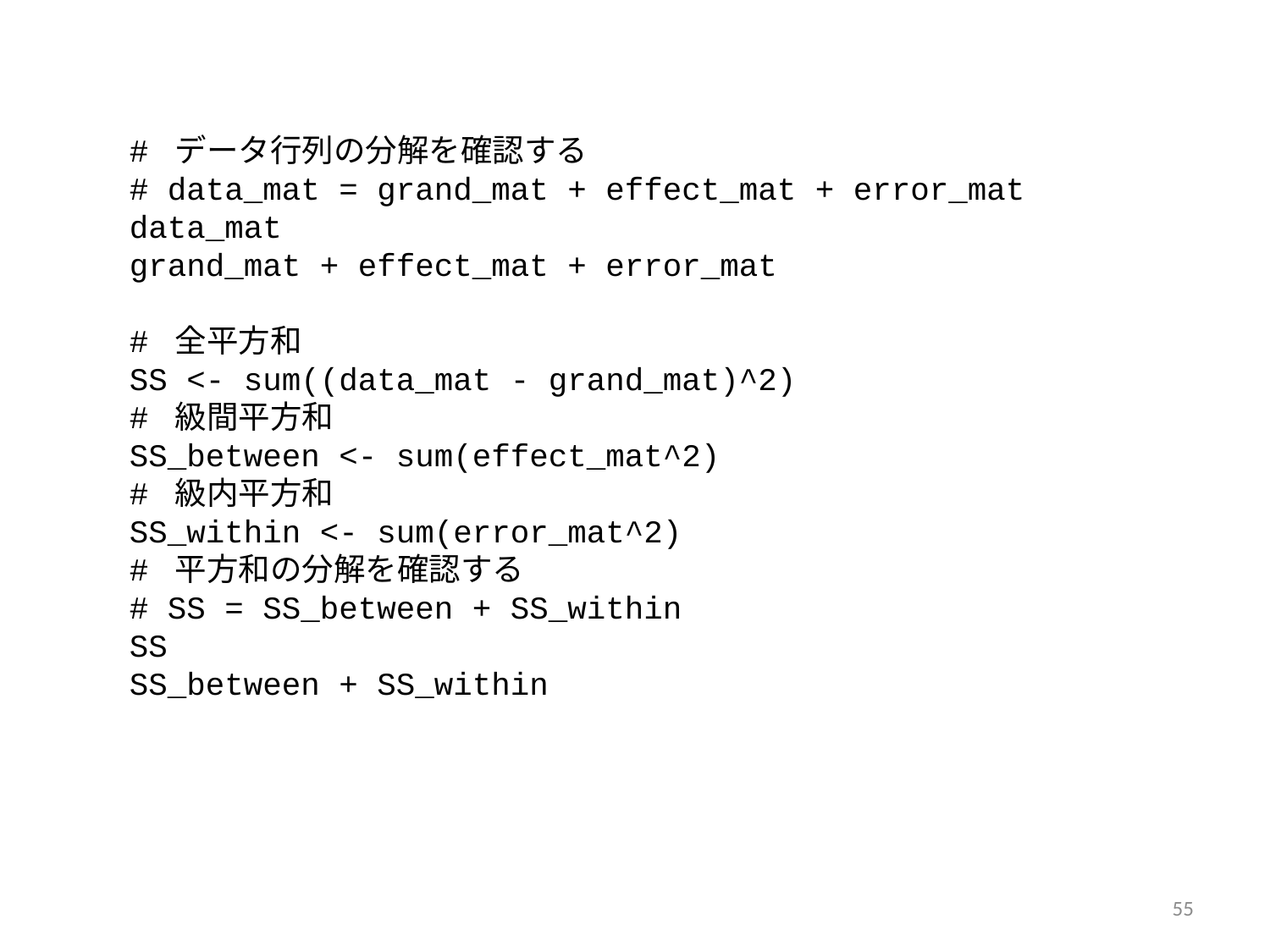

# データ行列の分解を確認する
# data_mat = grand_mat + effect_mat + error_mat
data_mat
grand_mat + effect_mat + error_mat

# 全平方和
SS <- sum((data_mat - grand_mat)^2)
# 級間平方和
SS_between <- sum(effect_mat^2)
# 級内平方和
SS_within <- sum(error_mat^2)
# 平方和の分解を確認する
# SS = SS_between + SS_within
SS
SS_between + SS_within
55